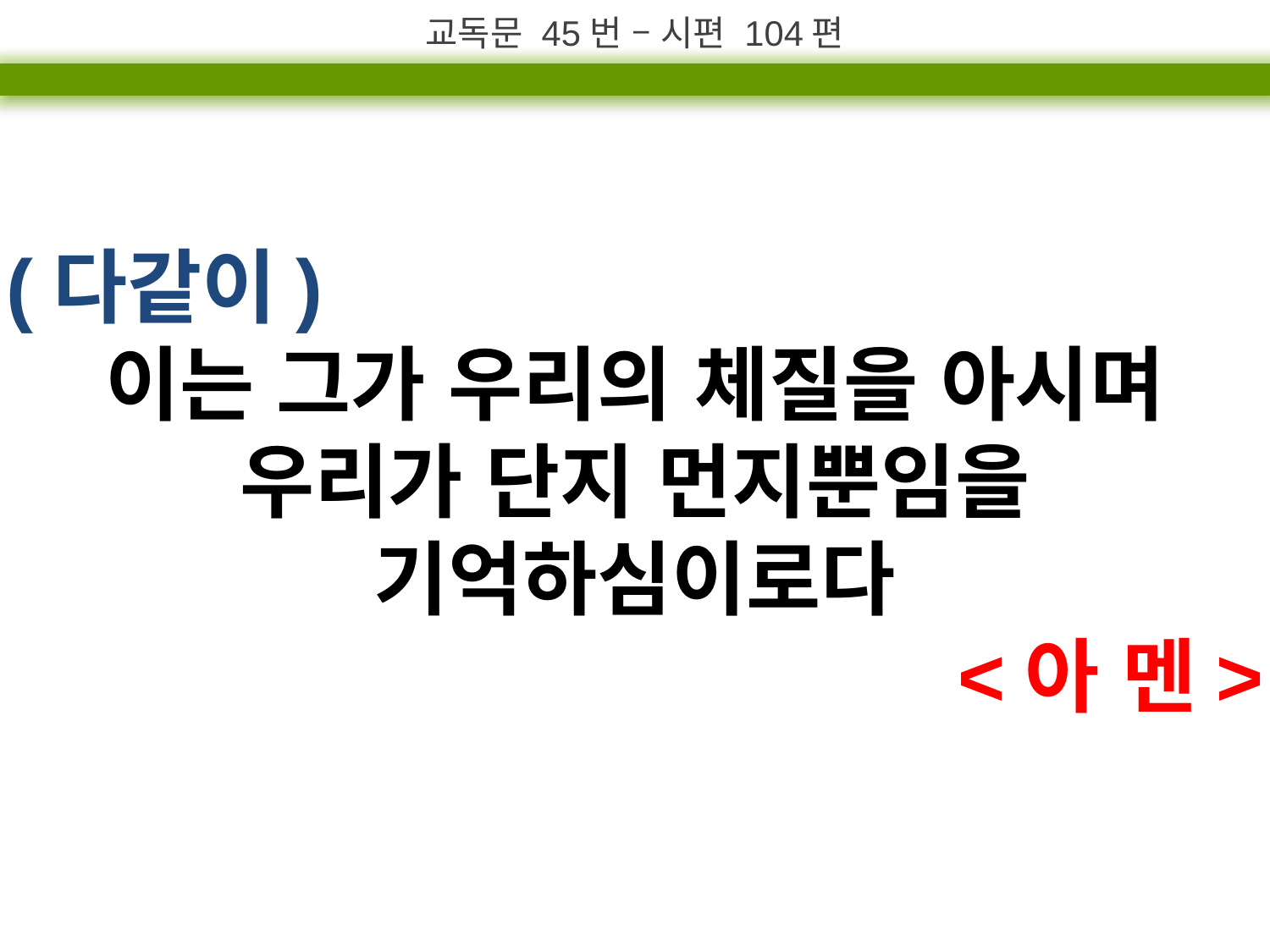

교독문 45번 – 시편 104편

(다같이)
이는 그가 우리의 체질을 아시며 우리가 단지 먼지뿐임을 기억하심이로다
<아 멘>